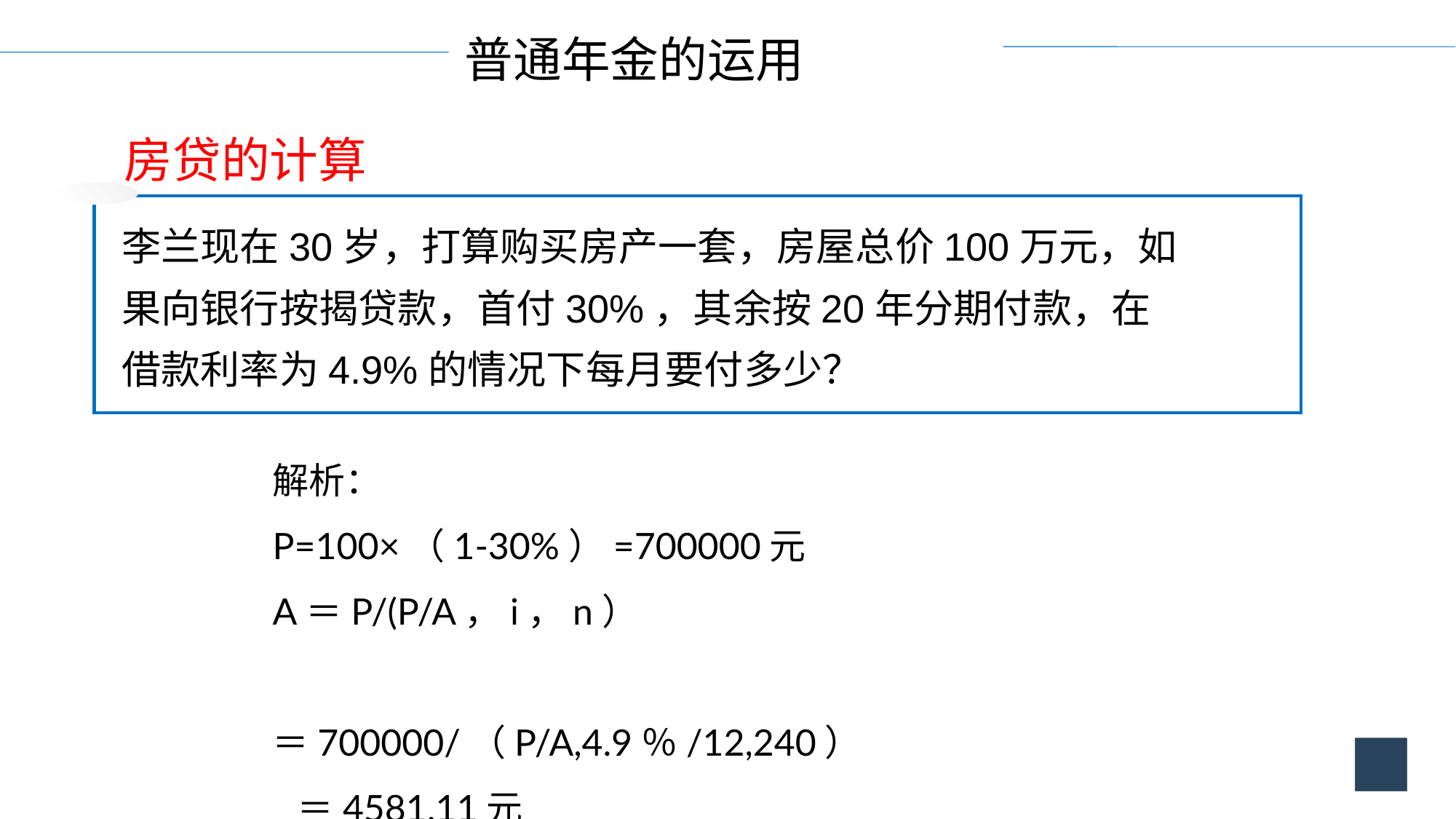

普通年金的运用

房贷的计算

李兰现在30岁，打算购买房产一套，房屋总价100万元，如果向银行按揭贷款，首付30%，其余按20年分期付款，在借款利率为4.9%的情况下每月要付多少？

解析：
P=100×（1-30%）=700000元
A＝P/(P/A，i，n）
  ＝700000/（P/A,4.9％/12,240）
  ＝4581.11元
49